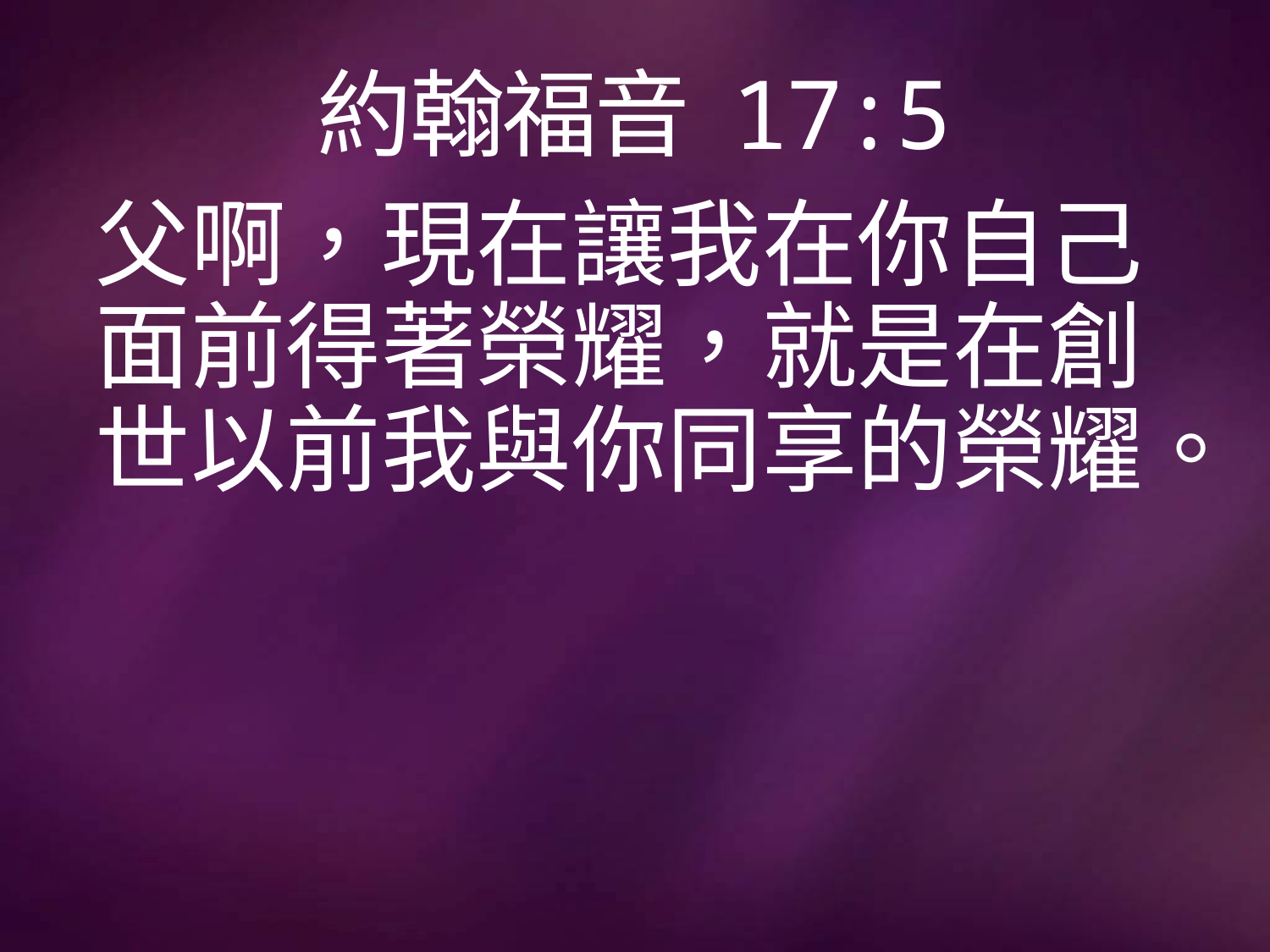

# 約翰福音 17:5
父啊，現在讓我在你自己面前得著榮耀，就是在創世以前我與你同享的榮耀。